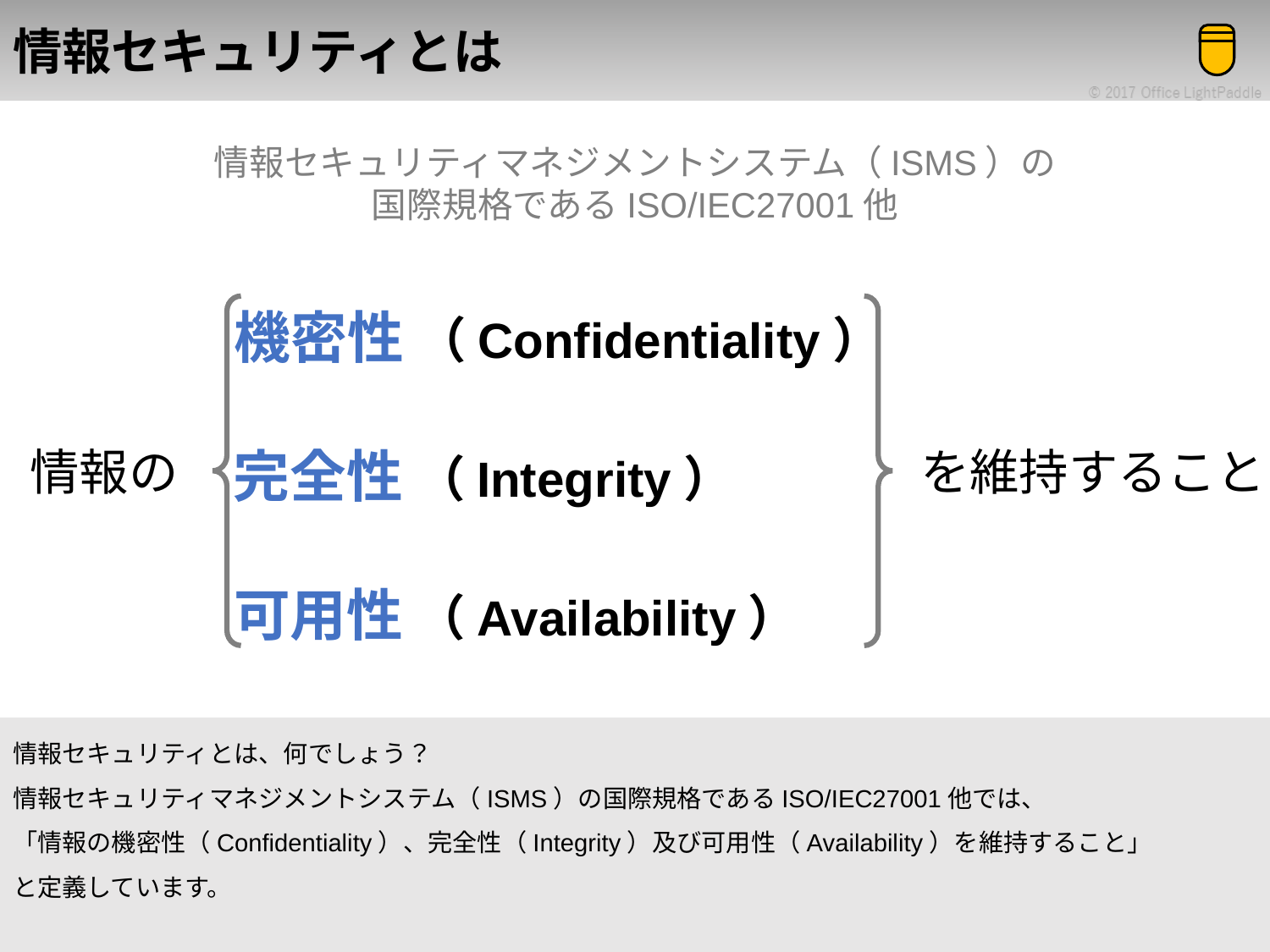

# 情報セキュリティとは

情報セキュリティマネジメントシステム（ISMS）の
国際規格であるISO/IEC27001他

機密性 （Confidentiality）

情報の
完全性 （Integrity）
を維持すること
可用性 （Availability）
情報セキュリティとは、何でしょう？
情報セキュリティマネジメントシステム（ISMS）の国際規格であるISO/IEC27001他では、
「情報の機密性（Confidentiality）、完全性（Integrity）及び可用性（Availability）を維持すること」
と定義しています。